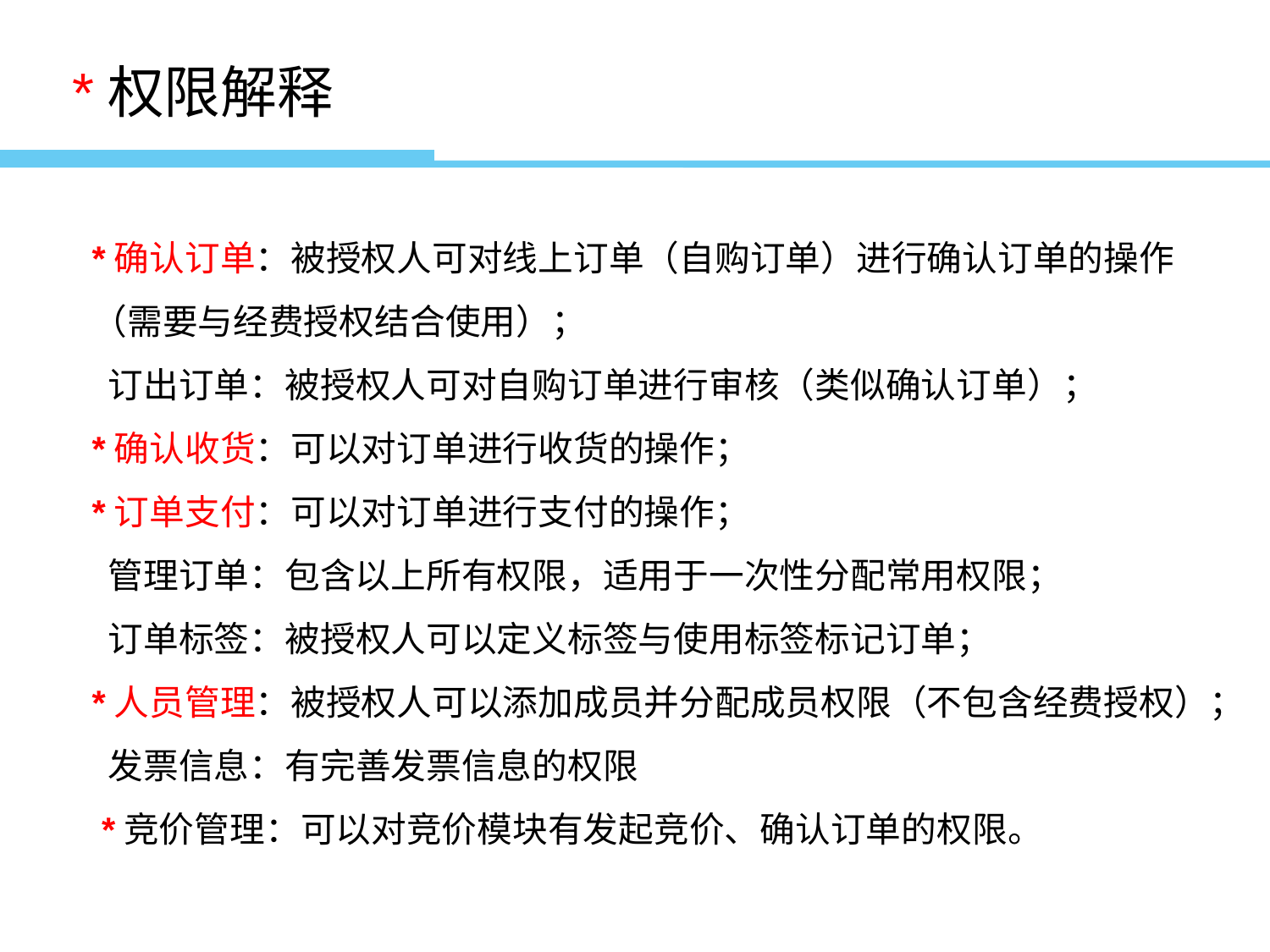

# *权限解释

*确认订单：被授权人可对线上订单（自购订单）进行确认订单的操作（需要与经费授权结合使用）；
 订出订单：被授权人可对自购订单进行审核（类似确认订单）；
*确认收货：可以对订单进行收货的操作；
*订单支付：可以对订单进行支付的操作；
 管理订单：包含以上所有权限，适用于一次性分配常用权限；
 订单标签：被授权人可以定义标签与使用标签标记订单；
*人员管理：被授权人可以添加成员并分配成员权限（不包含经费授权）；
 发票信息：有完善发票信息的权限
 *竞价管理：可以对竞价模块有发起竞价、确认订单的权限。